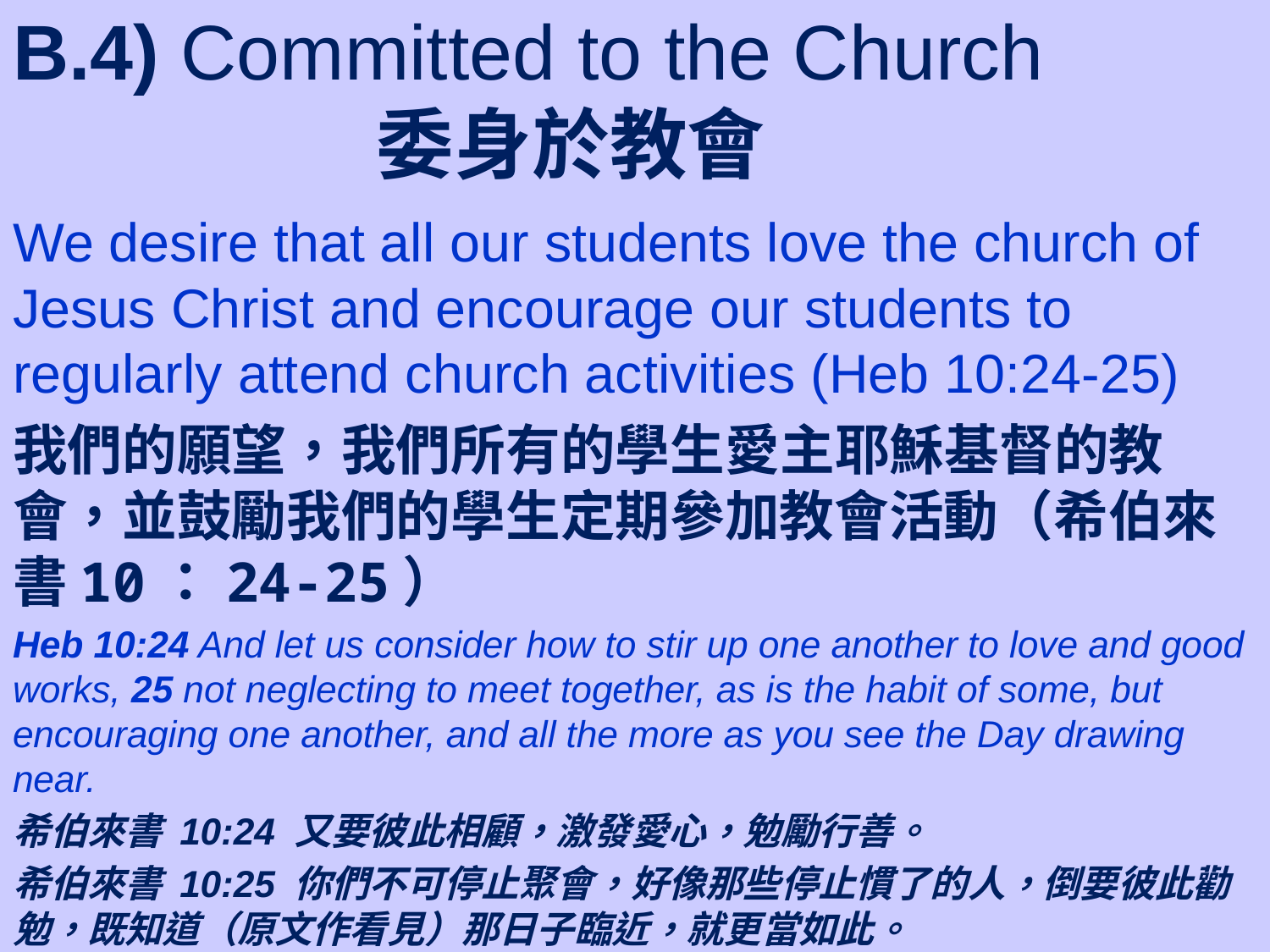

# B.4) Committed to the Church 委身於教會
We desire that all our students love the church of Jesus Christ and encourage our students to regularly attend church activities (Heb 10:24-25)
我們的願望，我們所有的學生愛主耶穌基督的教會，並鼓勵我們的學生定期參加教會活動（希伯來書10：24-25）
Heb 10:24 And let us consider how to stir up one another to love and good works, 25 not neglecting to meet together, as is the habit of some, but encouraging one another, and all the more as you see the Day drawing near.
希伯來書 10:24 又要彼此相顧，激發愛心，勉勵行善。
希伯來書 10:25 你們不可停止聚會，好像那些停止慣了的人，倒要彼此勸勉，既知道（原文作看見）那日子臨近，就更當如此。